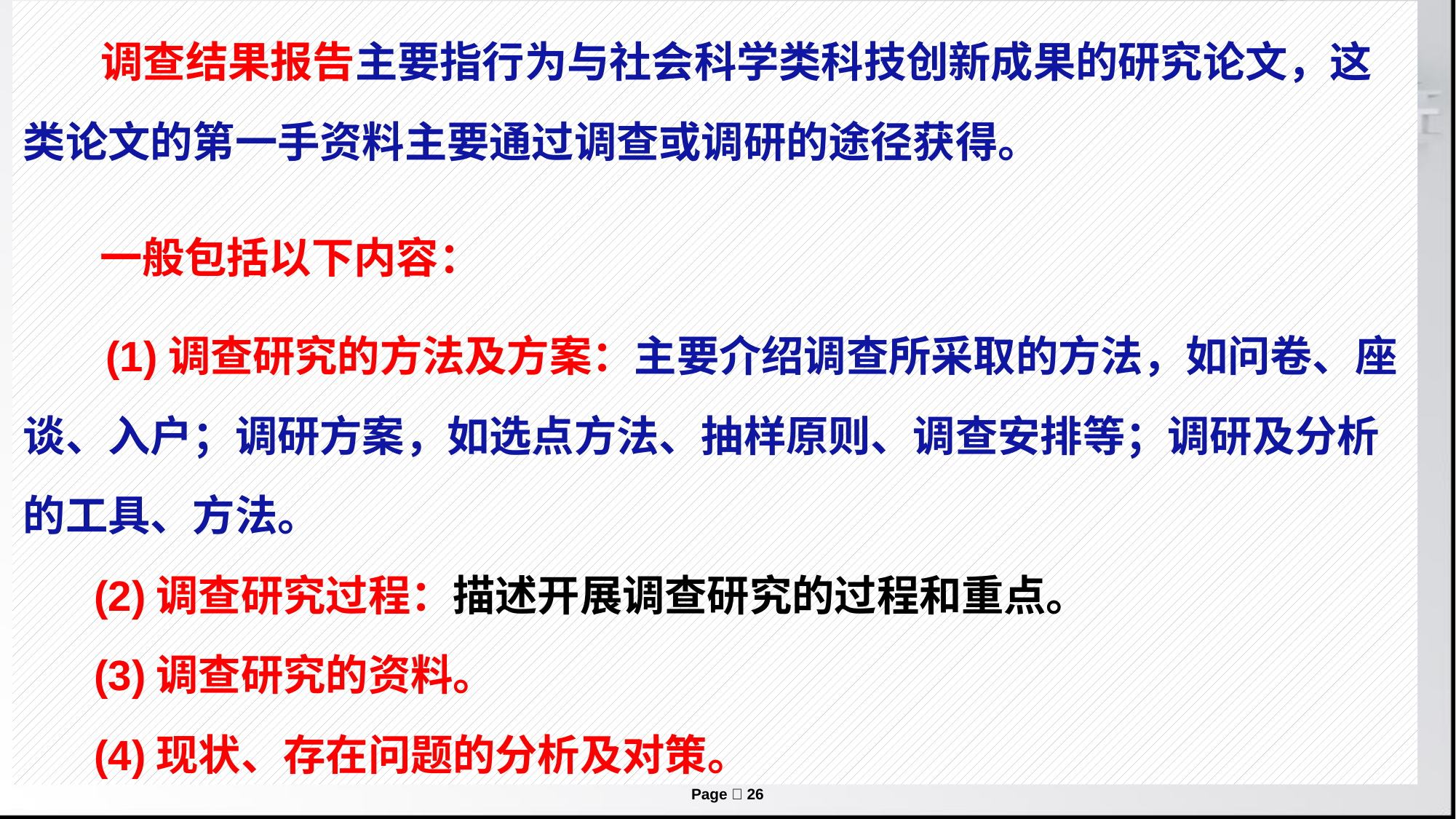

调查结果报告主要指行为与社会科学类科技创新成果的研究论文，这类论文的第一手资料主要通过调查或调研的途径获得。
       一般包括以下内容：
       (1)调查研究的方法及方案：主要介绍调查所采取的方法，如问卷、座谈、入户；调研方案，如选点方法、抽样原则、调查安排等；调研及分析的工具、方法。
      (2)调查研究过程：描述开展调查研究的过程和重点。
      (3)调查研究的资料。
      (4)现状、存在问题的分析及对策。